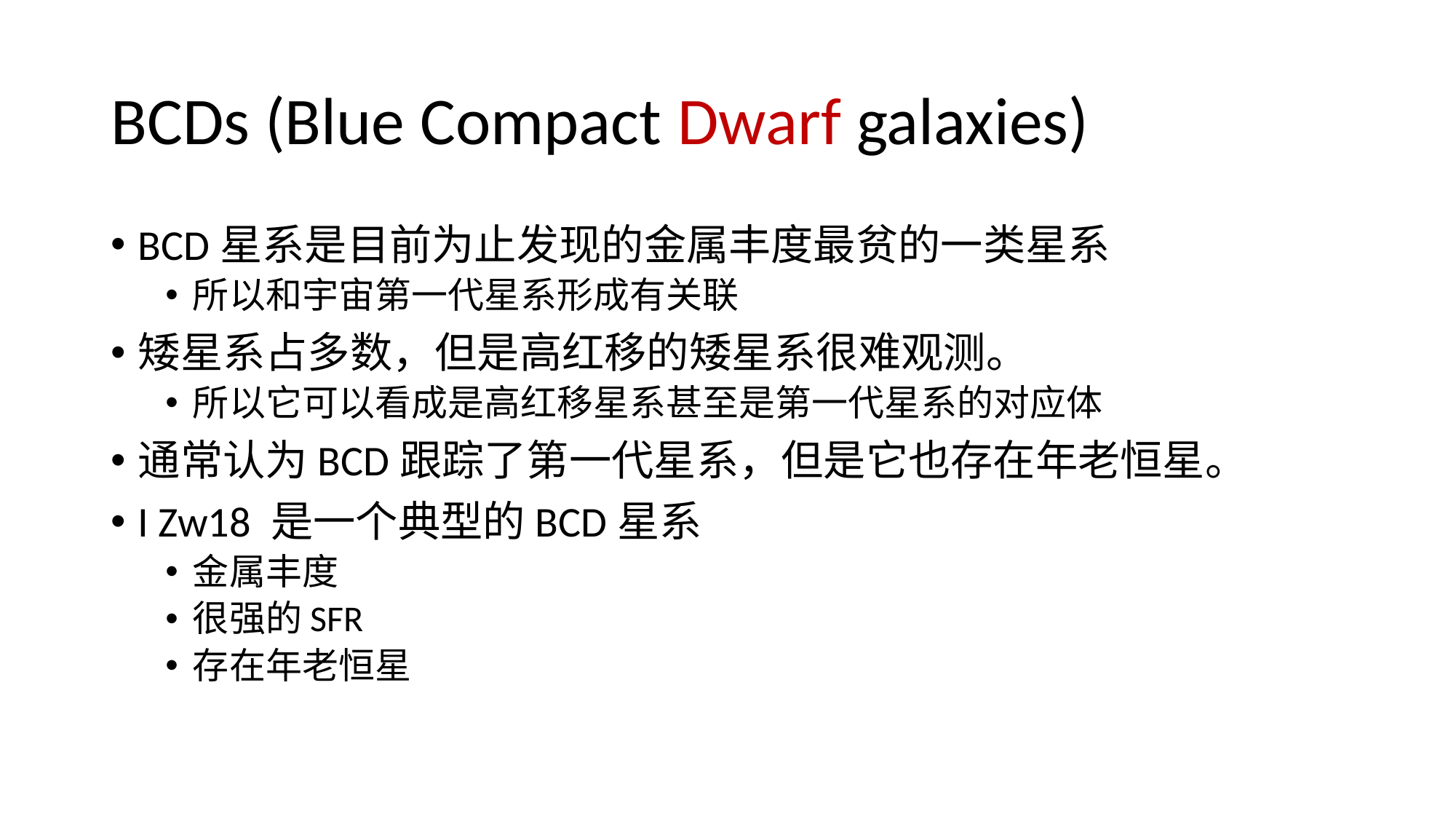

# BCDs (Blue Compact Dwarf galaxies)
BCD星系是目前为止发现的金属丰度最贫的一类星系
所以和宇宙第一代星系形成有关联
矮星系占多数，但是高红移的矮星系很难观测。
所以它可以看成是高红移星系甚至是第一代星系的对应体
通常认为BCD跟踪了第一代星系，但是它也存在年老恒星。
I Zw18 是一个典型的BCD星系
金属丰度
很强的SFR
存在年老恒星